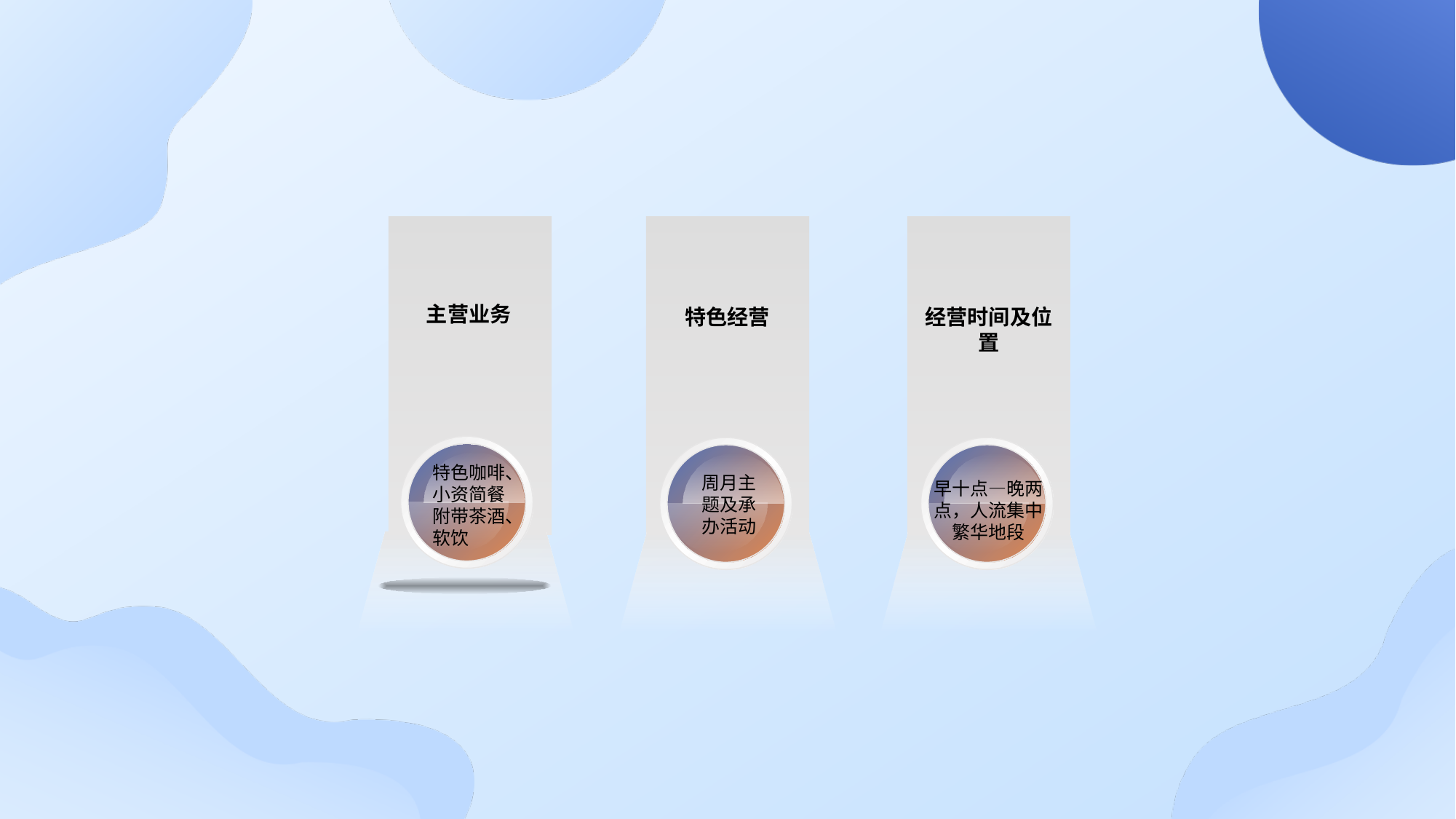

主营业务
特色经营
经营时间及位置

特色咖啡、小资简餐附带茶酒、软饮

周月主题及承办活动

早十点—晚两点，人流集中繁华地段